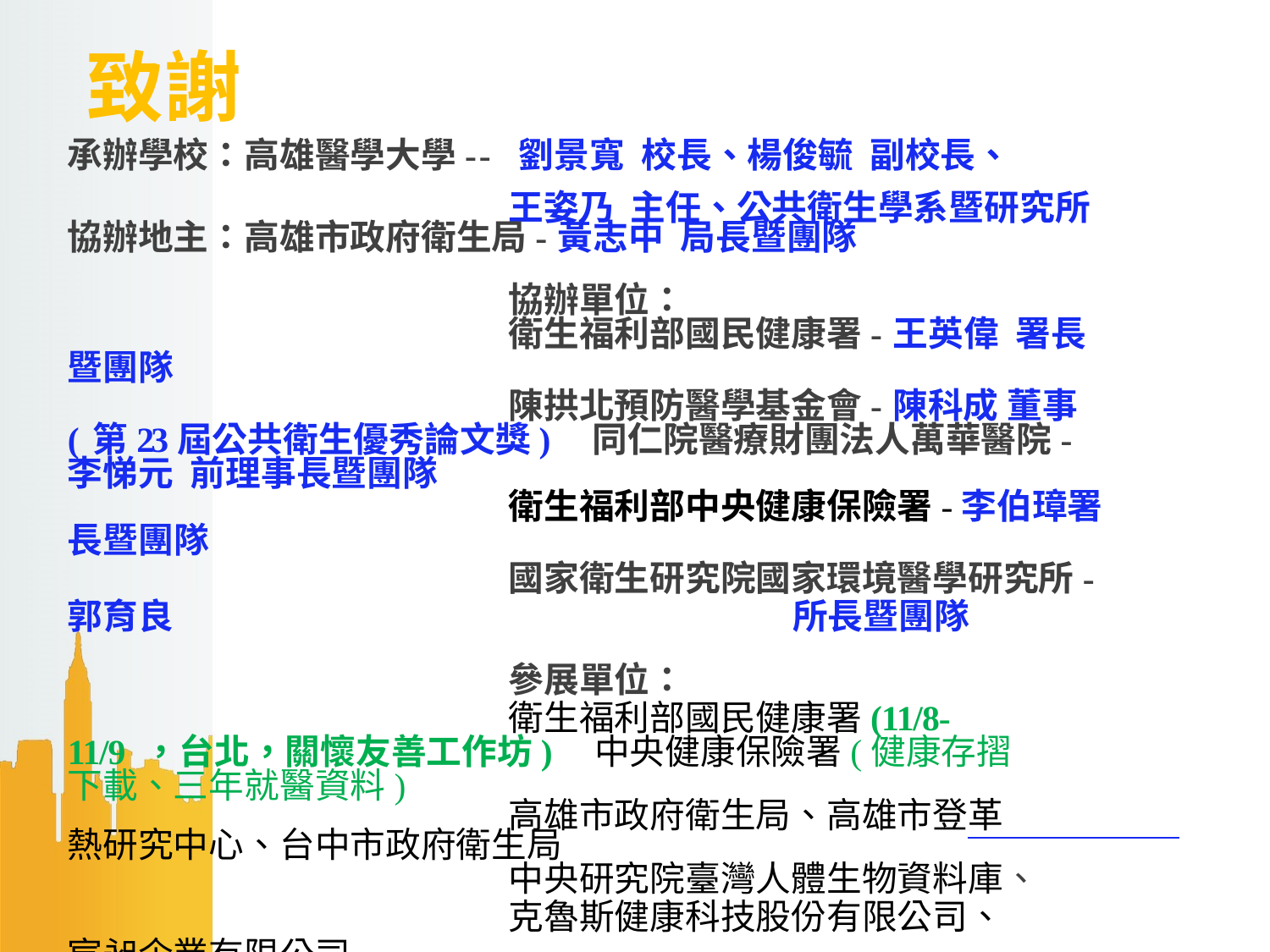

# 致謝
承辦學校：高雄醫學大學-- 劉景寬 校長、楊俊毓 副校長、
王姿乃 主任、公共衛生學系暨研究所 協辦地主：高雄市政府衛生局-黃志中 局長暨團隊
協辦單位：
衛生福利部國民健康署-王英偉 署長暨團隊
陳拱北預防醫學基金會-陳科成 董事 (第23屆公共衛生優秀論文獎)  同仁院醫療財團法人萬華醫院-李悌元 前理事長暨團隊
衛生福利部中央健康保險署-李伯璋署長暨團隊
國家衛生研究院國家環境醫學研究所-郭育良	所長暨團隊
參展單位：
衛生福利部國民健康署(11/8-11/9 ，台北，關懷友善工作坊)  中央健康保險署(健康存摺下載、三年就醫資料)
高雄市政府衛生局、高雄市登革熱研究中心、台中市政府衛生局
中央研究院臺灣人體生物資料庫、
克魯斯健康科技股份有限公司、宸昶企業有限公司
各學會秘書處：
公衛學會會務人員 林明薇秘書長(陽明大學公衛所教授)、范姜美琴秘書、
 郭羿慧編輯、孫雅卉、張瑞珊、林柔香